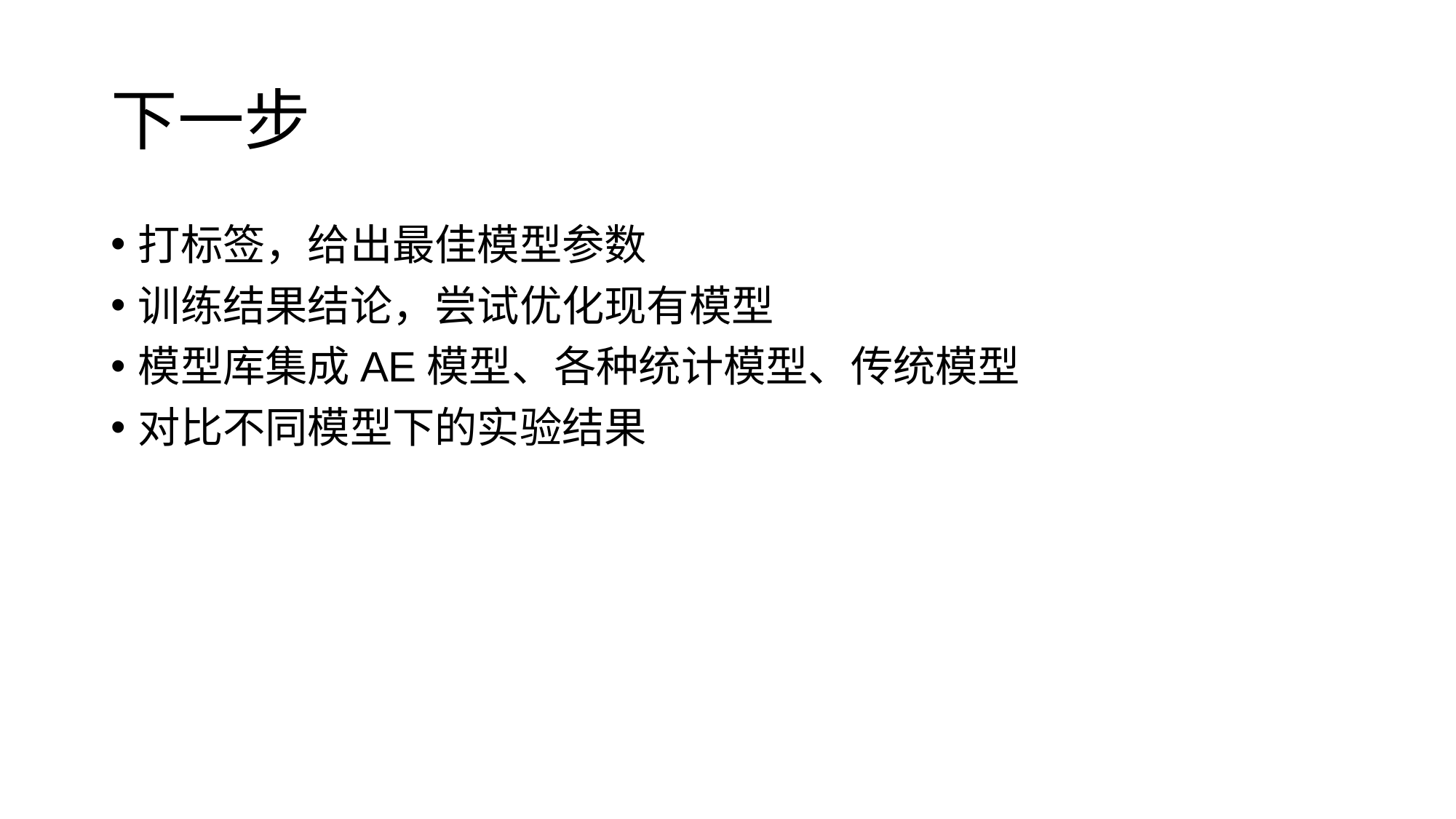

# 下一步
打标签，给出最佳模型参数
训练结果结论，尝试优化现有模型
模型库集成AE模型、各种统计模型、传统模型
对比不同模型下的实验结果